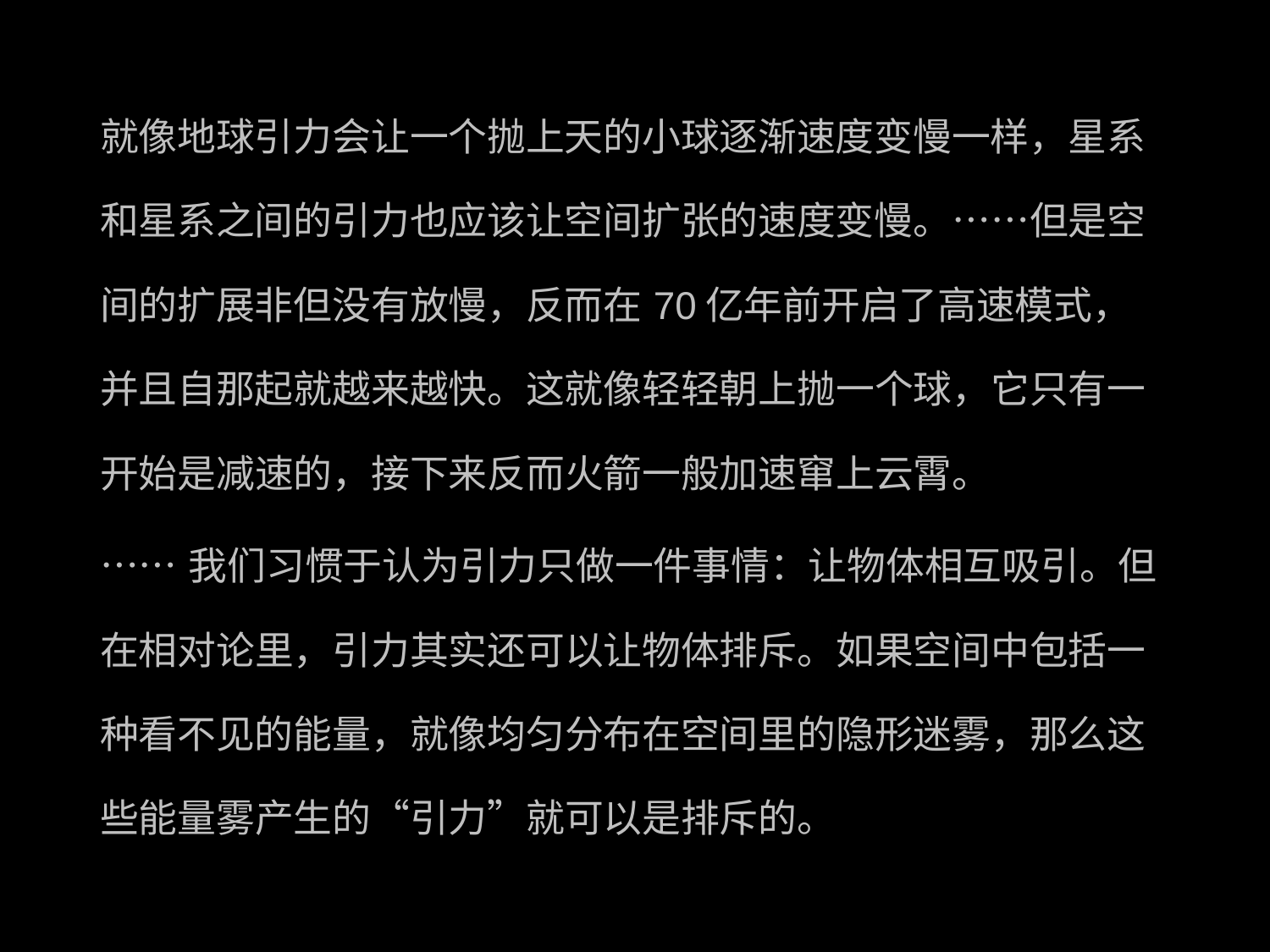

就像地球引力会让一个抛上天的小球逐渐速度变慢一样，星系和星系之间的引力也应该让空间扩张的速度变慢。……但是空间的扩展非但没有放慢，反而在70亿年前开启了高速模式，并且自那起就越来越快。这就像轻轻朝上抛一个球，它只有一开始是减速的，接下来反而火箭一般加速窜上云霄。
……我们习惯于认为引力只做一件事情：让物体相互吸引。但在相对论里，引力其实还可以让物体排斥。如果空间中包括一种看不见的能量，就像均匀分布在空间里的隐形迷雾，那么这些能量雾产生的“引力”就可以是排斥的。